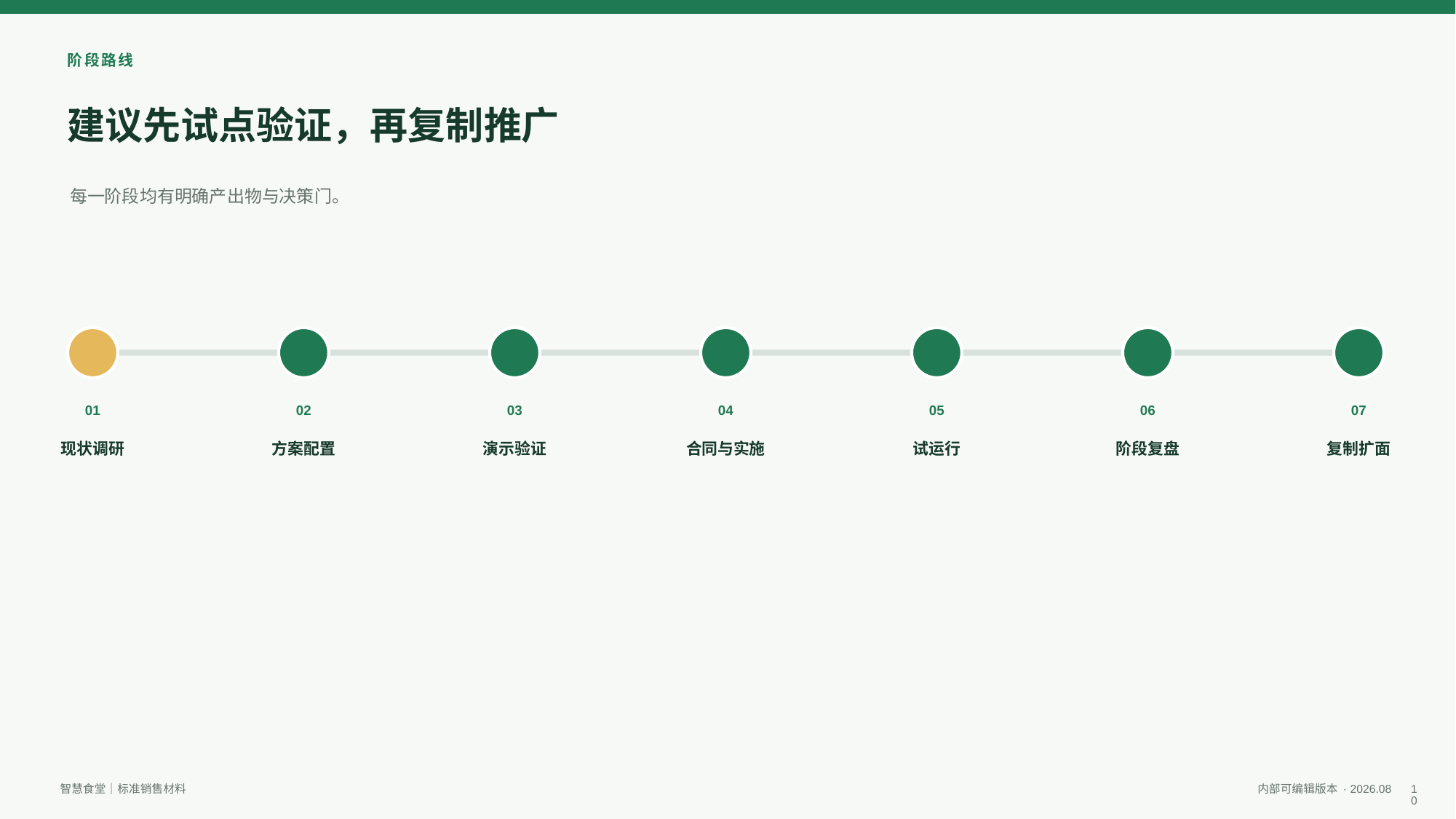

阶段路线
建议先试点验证，再复制推广
每一阶段均有明确产出物与决策门。

01
02
03
04
05
06
07
现状调研
方案配置
演示验证
合同与实施
试运行
阶段复盘
复制扩面
10